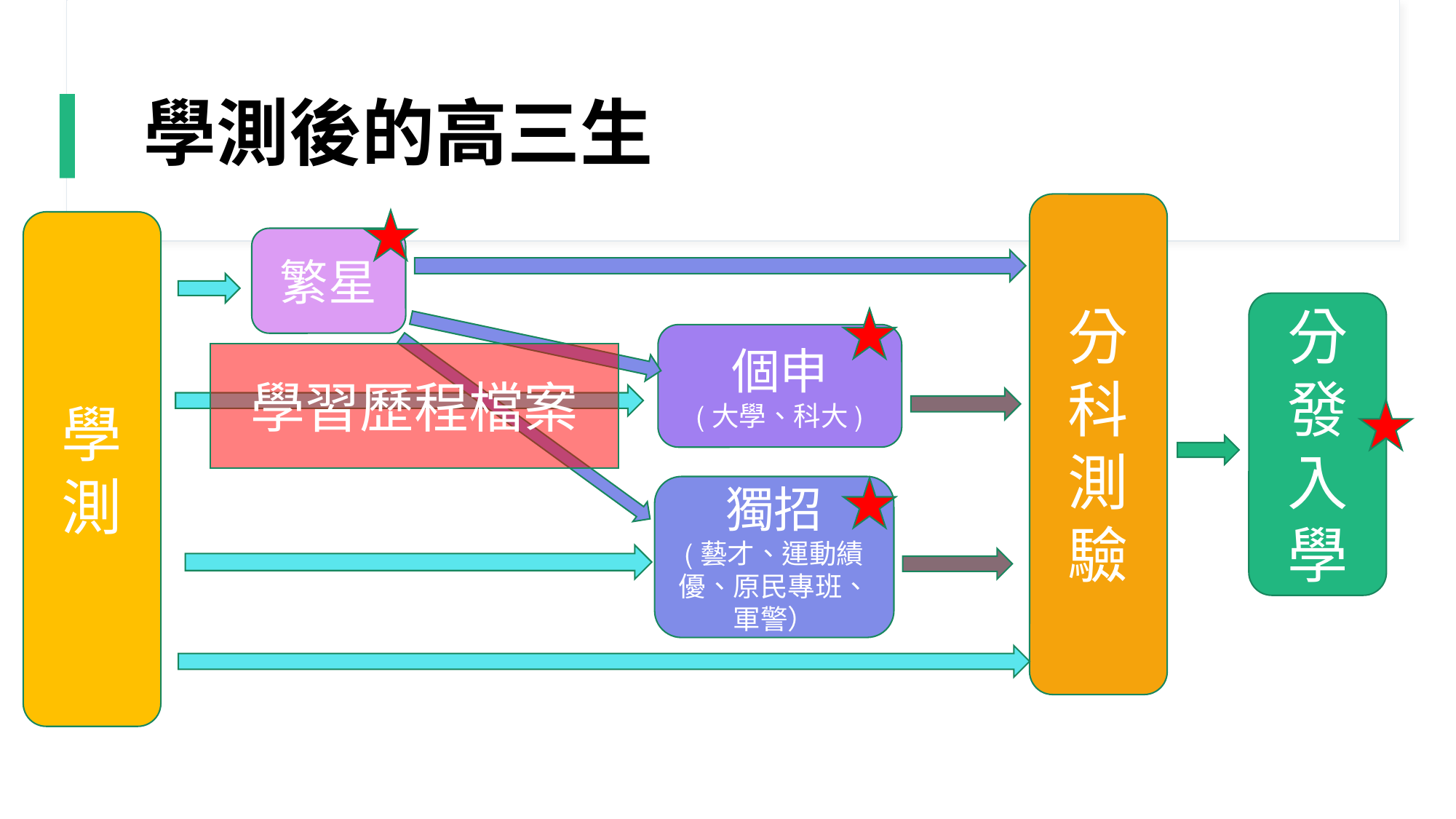

# 學測後的高三生
分科測驗

學測
繁星

分發入學

個申
(大學、科大)

學習歷程檔案

獨招
(藝才、運動績優、原民專班、軍警）